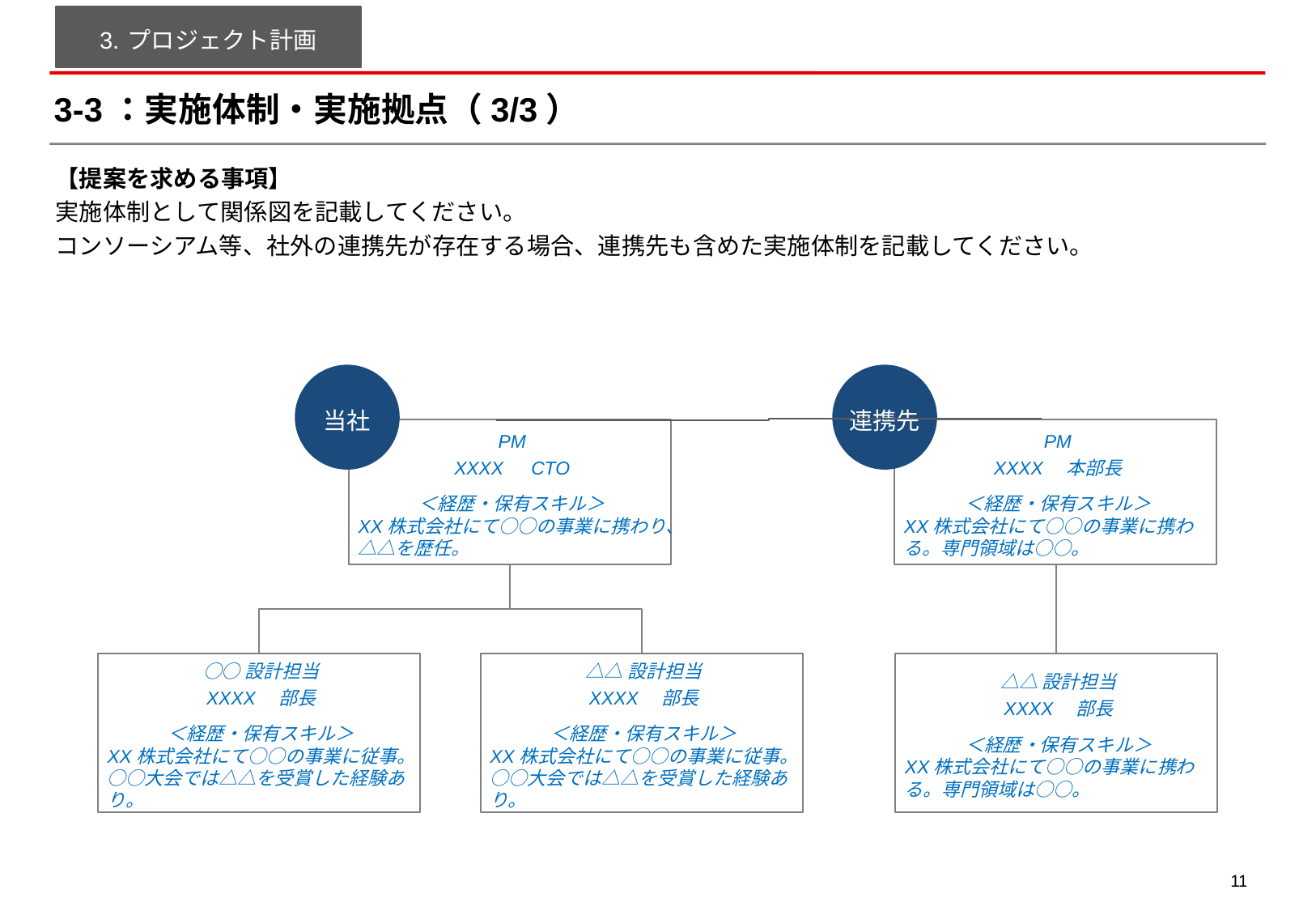

プロジェクト計画
# 3-3：実施体制・実施拠点（3/3）
【提案を求める事項】
実施体制として関係図を記載してください。
コンソーシアム等、社外の連携先が存在する場合、連携先も含めた実施体制を記載してください。
当社
連携先
PM
XXXX　CTO
＜経歴・保有スキル＞
XX株式会社にて○○の事業に携わり、△△を歴任。
PM
XXXX　本部長
＜経歴・保有スキル＞
XX株式会社にて○○の事業に携わる。専門領域は○○。
○○設計担当
XXXX　部長
＜経歴・保有スキル＞
XX株式会社にて○○の事業に従事。○○大会では△△を受賞した経験あり。
△△設計担当
XXXX　部長
＜経歴・保有スキル＞
XX株式会社にて○○の事業に従事。○○大会では△△を受賞した経験あり。
△△設計担当
XXXX　部長
＜経歴・保有スキル＞
XX株式会社にて○○の事業に携わる。専門領域は○○。